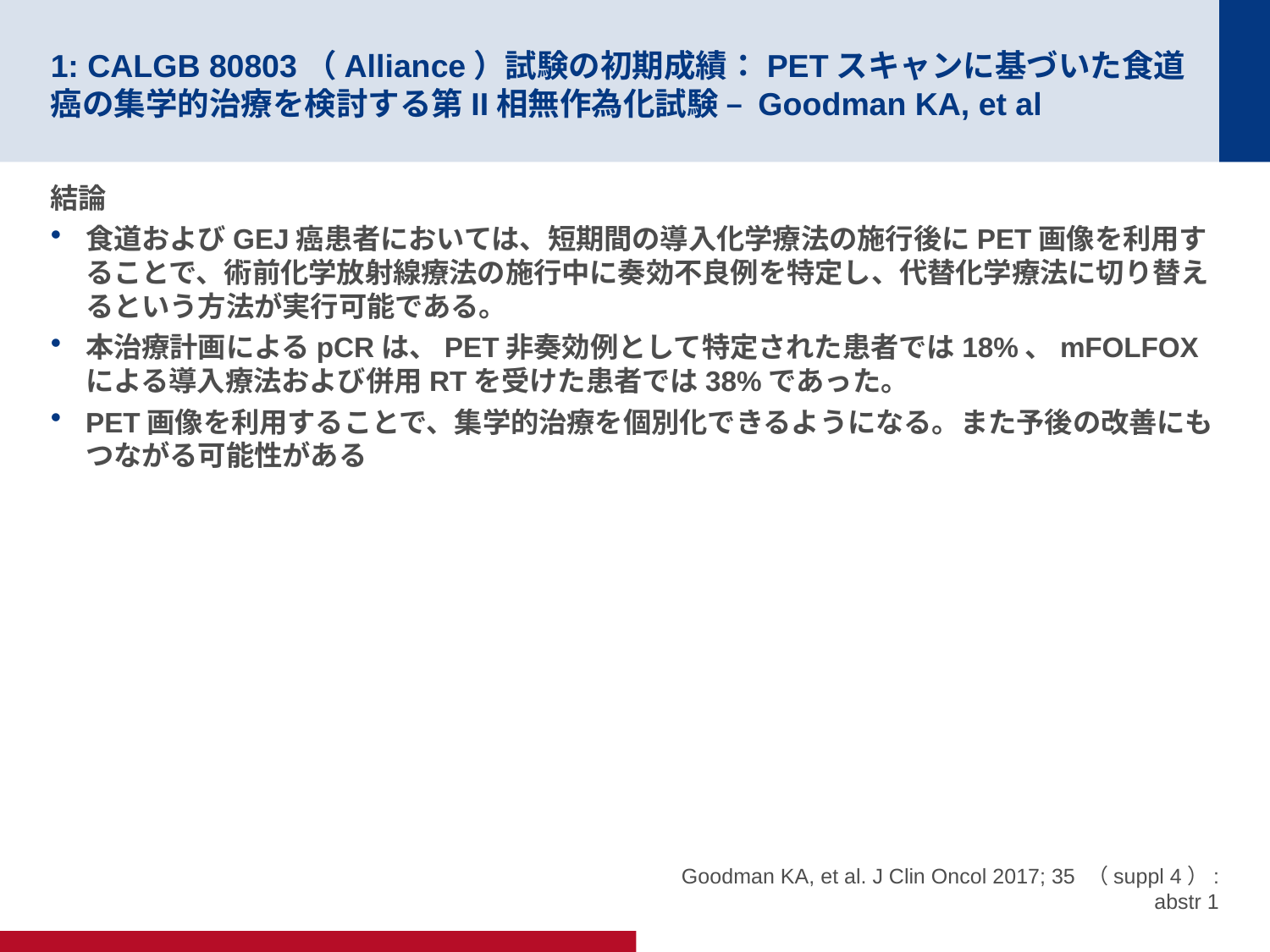

# 1: CALGB 80803（Alliance）試験の初期成績：PETスキャンに基づいた食道癌の集学的治療を検討する第II相無作為化試験 – Goodman KA, et al
結論
食道およびGEJ癌患者においては、短期間の導入化学療法の施行後にPET画像を利用することで、術前化学放射線療法の施行中に奏効不良例を特定し、代替化学療法に切り替えるという方法が実行可能である。
本治療計画によるpCRは、PET非奏効例として特定された患者では18%、mFOLFOXによる導入療法および併用RTを受けた患者では38%であった。
PET画像を利用することで、集学的治療を個別化できるようになる。また予後の改善にもつながる可能性がある

Goodman KA, et al. J Clin Oncol 2017; 35 （suppl 4）: abstr 1